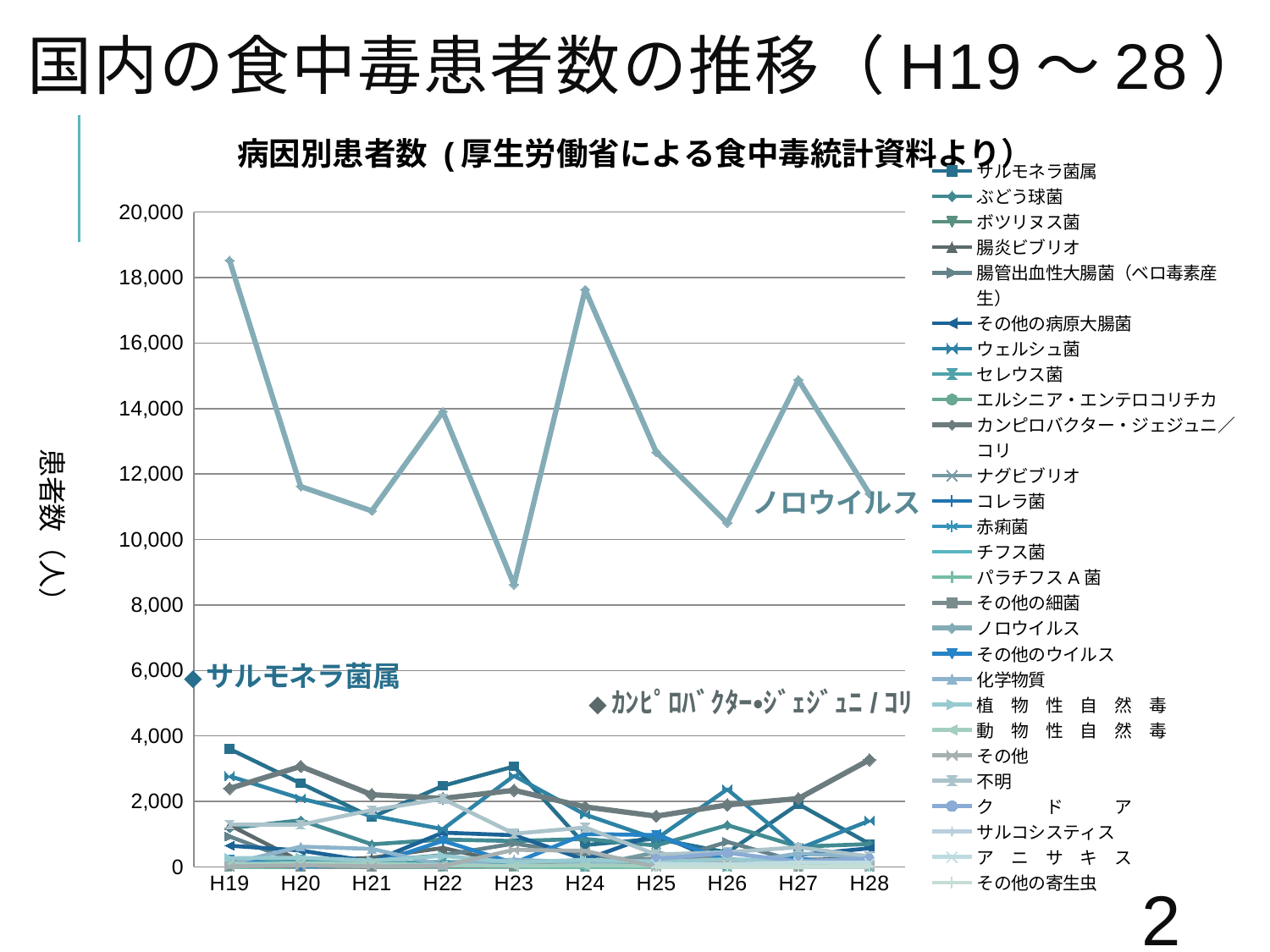

# 国内の食中毒患者数の推移（H19～28）

### Chart: 病因別患者数 (厚生労働省による食中毒統計資料より）

| Category | サルモネラ菌属 | ぶどう球菌 | ボツリヌス菌 | 腸炎ビブリオ | 腸管出血性大腸菌（ベロ毒素産生） | その他の病原大腸菌 | ウェルシュ菌 | セレウス菌 | エルシニア・エンテロコリチカ | カンピロバクター・ジェジュニ／コリ | ナグビブリオ | コレラ菌 | 赤痢菌 | チフス菌 | パラチフスA菌 | その他の細菌 | ノロウイルス | その他のウイルス | 化学物質 | 植　物　性　自　然　毒 | 動　物　性　自　然　毒 | その他 | 不明 | ク　　　ド　　　ア | サルコシスティス | ア　ニ　サ　キ　ス | その他の寄生虫 |
|---|---|---|---|---|---|---|---|---|---|---|---|---|---|---|---|---|---|---|---|---|---|---|---|---|---|---|---|
| H19 | 3603.0 | 1181.0 | 1.0 | 1278.0 | 928.0 | 648.0 | 2772.0 | 124.0 | 0.0 | 2396.0 | 1.0 | 0.0 | 0.0 | 0.0 | 0.0 | 32.0 | 18520.0 | 230.0 | 93.0 | 266.0 | 89.0 | 20.0 | 1295.0 | None | None | None | None |
| H20 | 2551.0 | 1424.0 | 0.0 | 168.0 | 115.0 | 501.0 | 2088.0 | 230.0 | 0.0 | 3071.0 | 5.0 | 37.0 | 131.0 | 0.0 | 0.0 | 10.0 | 11618.0 | 12.0 | 619.0 | 283.0 | 104.0 | 47.0 | 1289.0 | None | None | None | None |
| H21 | 1518.0 | 690.0 | 0.0 | 280.0 | 181.0 | 160.0 | 1566.0 | 99.0 | 0.0 | 2206.0 | 0.0 | 0.0 | 0.0 | 0.0 | 0.0 | 0.0 | 10874.0 | 79.0 | 552.0 | 195.0 | 95.0 | 19.0 | 1735.0 | None | None | None | None |
| H22 | 2476.0 | 836.0 | 1.0 | 579.0 | 358.0 | 1048.0 | 1151.0 | 155.0 | 0.0 | 2092.0 | 0.0 | 0.0 | 2.0 | 0.0 | 0.0 | 21.0 | 13904.0 | 796.0 | 55.0 | 337.0 | 53.0 | 29.0 | 2079.0 | None | None | None | None |
| H23 | 3068.0 | 792.0 | 0.0 | 87.0 | 714.0 | 967.0 | 2784.0 | 122.0 | 0.0 | 2341.0 | 0.0 | 0.0 | 52.0 | 0.0 | 0.0 | 21.0 | 8619.0 | 118.0 | 222.0 | 139.0 | 32.0 | 522.0 | 1016.0 | None | None | None | None |
| H24 | 670.0 | 854.0 | 2.0 | 124.0 | 392.0 | 219.0 | 1597.0 | 4.0 | 135.0 | 1834.0 | 1.0 | 0.0 | 0.0 | 0.0 | 0.0 | 132.0 | 17632.0 | 1005.0 | 136.0 | 218.0 | 49.0 | 491.0 | 1204.0 | None | None | None | None |
| H25 | 861.0 | 654.0 | 0.0 | 164.0 | 105.0 | 1007.0 | 854.0 | 98.0 | 52.0 | 1551.0 | 446.0 | 0.0 | 0.0 | 0.0 | 0.0 | 263.0 | 12672.0 | 973.0 | 199.0 | 152.0 | 33.0 | 0.0 | 379.0 | 244.0 | 6.0 | 89.0 | 0.0 |
| H26 | 440.0 | 1277.0 | 0.0 | 47.0 | 766.0 | 81.0 | 2373.0 | 44.0 | 16.0 | 1893.0 | 1.0 | 0.0 | 0.0 | 18.0 | 0.0 | 254.0 | 10506.0 | 201.0 | 70.0 | 235.0 | 53.0 | 123.0 | 449.0 | 429.0 | 0.0 | 79.0 | 0.0 |
| H27 | 1918.0 | 619.0 | 0.0 | 224.0 | 156.0 | 362.0 | 551.0 | 95.0 | 0.0 | 2089.0 | 0.0 | 0.0 | 0.0 | 0.0 | 0.0 | 15.0 | 14876.0 | 251.0 | 410.0 | 178.0 | 69.0 | 2.0 | 601.0 | 169.0 | 0.0 | 133.0 | 0.0 |
| H28 | 704.0 | 698.0 | 0.0 | 240.0 | 252.0 | 569.0 | 1411.0 | 125.0 | 72.0 | 3272.0 | 0.0 | 0.0 | 0.0 | 0.0 | 0.0 | 140.0 | 11397.0 | 29.0 | 297.0 | 229.0 | 73.0 | 16.0 | 322.0 | 259.0 | 0.0 | 126.0 | 21.0 |
ノロウイルス
◆ｶﾝﾋﾟﾛﾊﾞｸﾀｰ・ｼﾞｪｼﾞｭﾆ/ｺﾘ
25